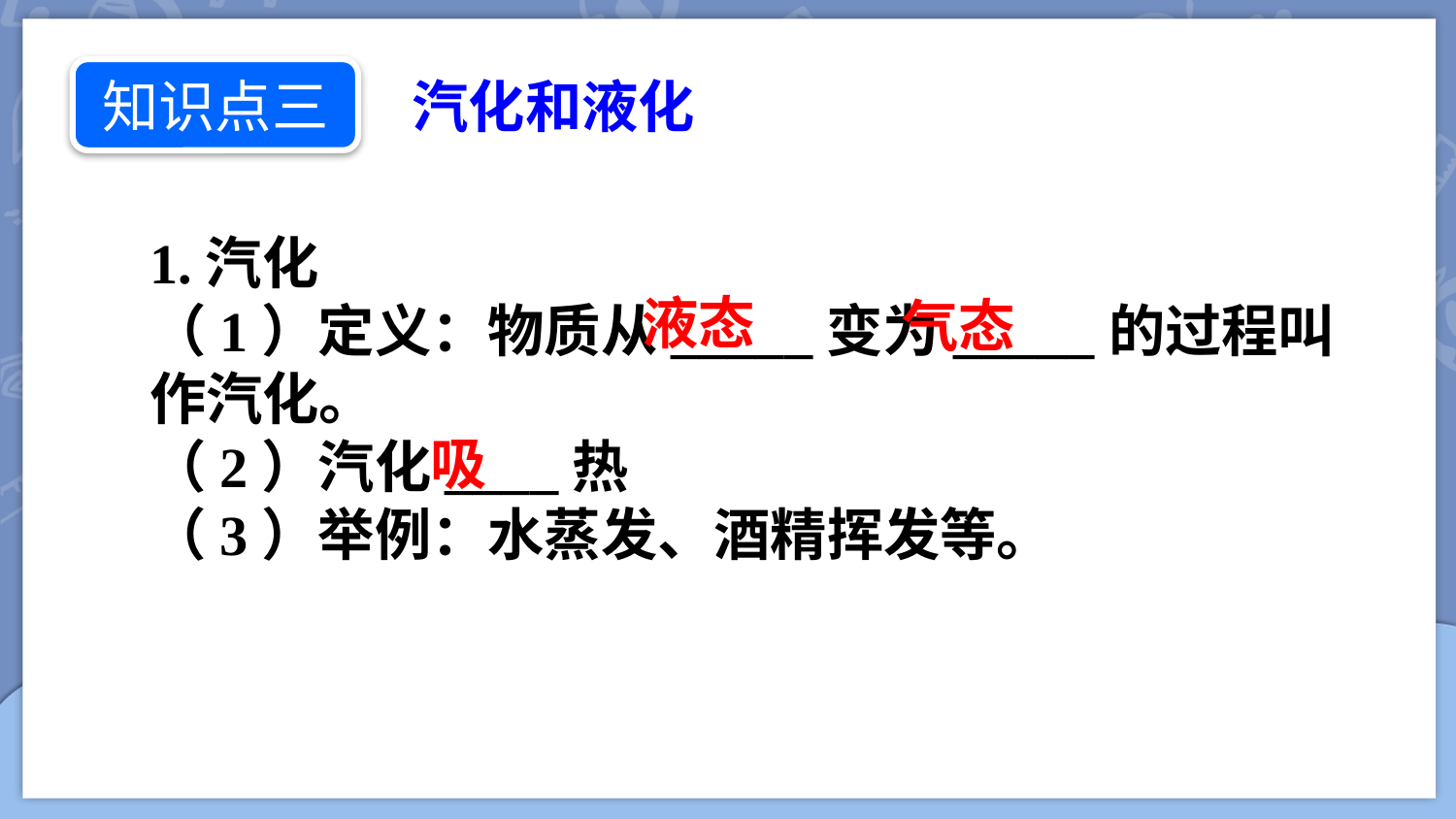

知识点三
汽化和液化
1.汽化
（1）定义：物质从_____变为_____的过程叫作汽化。
（2）汽化____热
（3）举例：水蒸发、酒精挥发等。
液态
气态
吸